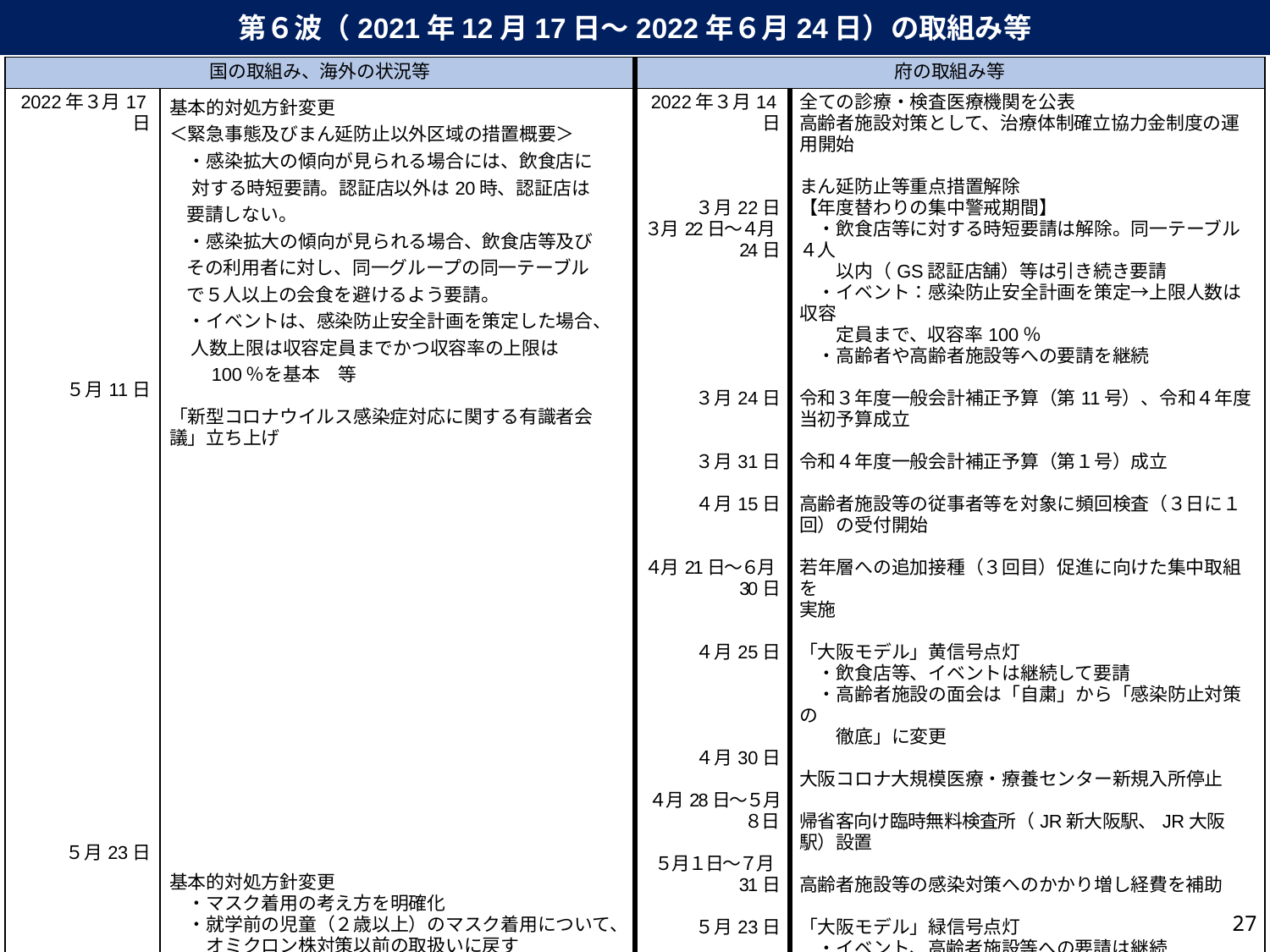

第６波（2021年12月17日～2022年６月24日）の取組み等
| 国の取組み、海外の状況等 |  | 府の取組み等 |  |
| --- | --- | --- | --- |
| 2022年３月17日 ５月11日 ５月23日 | 基本的対処方針変更 ＜緊急事態及びまん延防止以外区域の措置概要＞ 　・感染拡大の傾向が見られる場合には、飲食店に 　 対する時短要請。認証店以外は20時、認証店は 要請しない。 　・感染拡大の傾向が見られる場合、飲食店等及び その利用者に対し、同一グループの同一テーブル で５人以上の会食を避けるよう要請。 　・イベントは、感染防止安全計画を策定した場合、 人数上限は収容定員までかつ収容率の上限は 　　100％を基本　等 「新型コロナウイルス感染症対応に関する有識者会議」立ち上げ 基本的対処方針変更 　・マスク着用の考え方を明確化 　・就学前の児童（２歳以上）のマスク着用について、 　　オミクロン株対策以前の取扱いに戻す | 2022年３月14日 ３月22日 ３月22日～４月24日 ３月24日 ３月31日 ４月15日 ４月21日～６月30日 ４月25日 ４月30日 ４月28日～５月８日 ５月１日～７月31日 ５月23日 | 全ての診療・検査医療機関を公表 高齢者施設対策として、治療体制確立協力金制度の運用開始 まん延防止等重点措置解除 【年度替わりの集中警戒期間】 　・飲食店等に対する時短要請は解除。同一テーブル４人 　　以内（GS認証店舗）等は引き続き要請 　・イベント：感染防止安全計画を策定→上限人数は収容 　　定員まで、収容率100％ 　・高齢者や高齢者施設等への要請を継続 令和３年度一般会計補正予算（第11号）、令和４年度当初予算成立 令和４年度一般会計補正予算（第１号）成立 高齢者施設等の従事者等を対象に頻回検査（３日に１回）の受付開始 若年層への追加接種（３回目）促進に向けた集中取組を 実施 「大阪モデル」黄信号点灯 　・飲食店等、イベントは継続して要請 　・高齢者施設の面会は「自粛」から「感染防止対策の 　　徹底」に変更 大阪コロナ大規模医療・療養センター新規入所停止 帰省客向け臨時無料検査所（JR新大阪駅、JR大阪駅）設置 高齢者施設等の感染対策へのかかり増し経費を補助 「大阪モデル」緑信号点灯 　・イベント、高齢者施設等への要請は継続 　・GS認証店舗への「同一テーブル４人以内」の要請を 　　解除(非認証店舗への「同一グループ・同一テーブル ４人以内」要請は継続) |
27